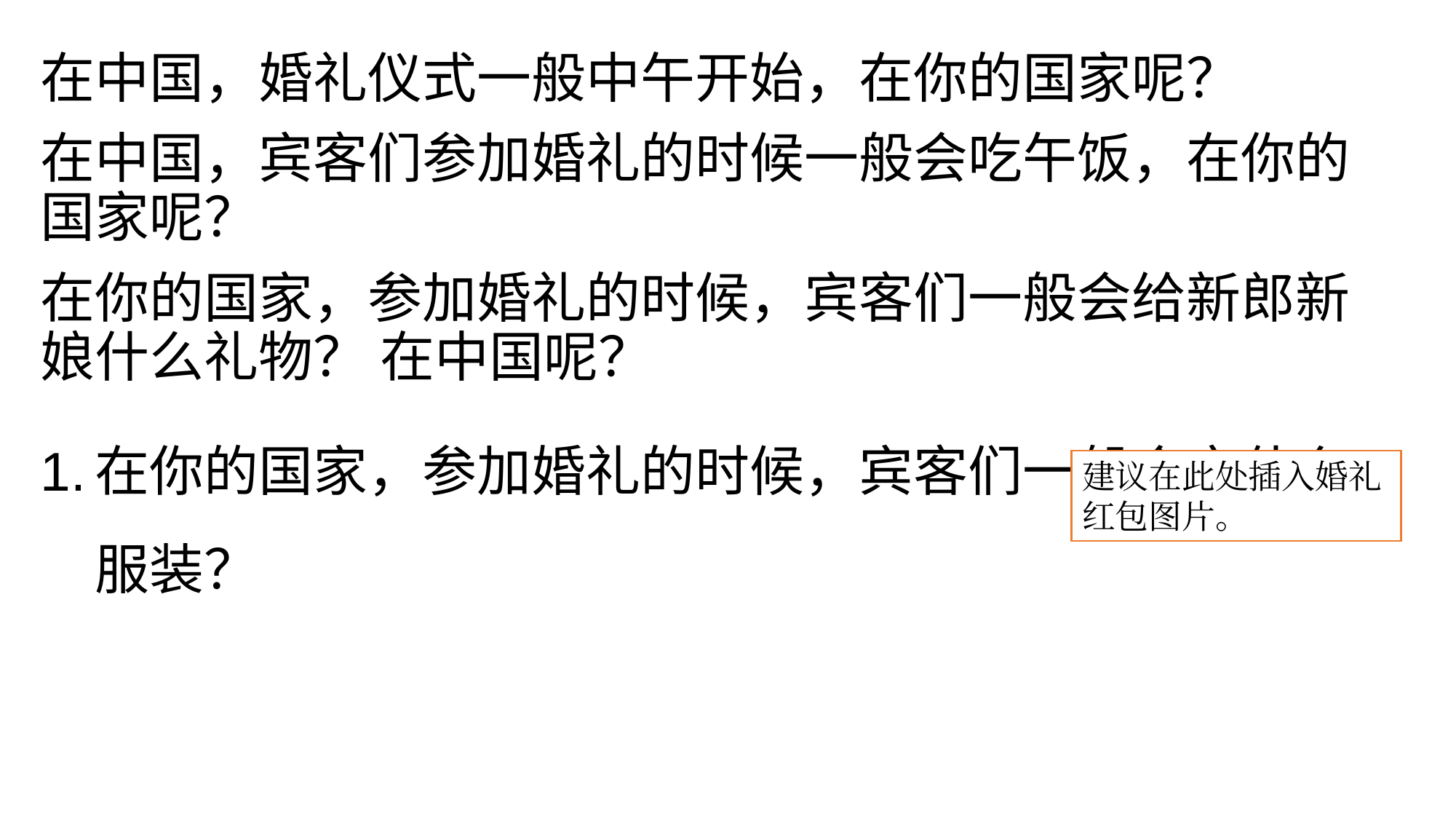

在中国，婚礼仪式一般中午开始，在你的国家呢？
在中国，宾客们参加婚礼的时候一般会吃午饭，在你的国家呢？
在你的国家，参加婚礼的时候，宾客们一般会给新郎新娘什么礼物？ 在中国呢？
在你的国家，参加婚礼的时候，宾客们一般会穿什么服装？
建议在此处插入婚礼红包图片。